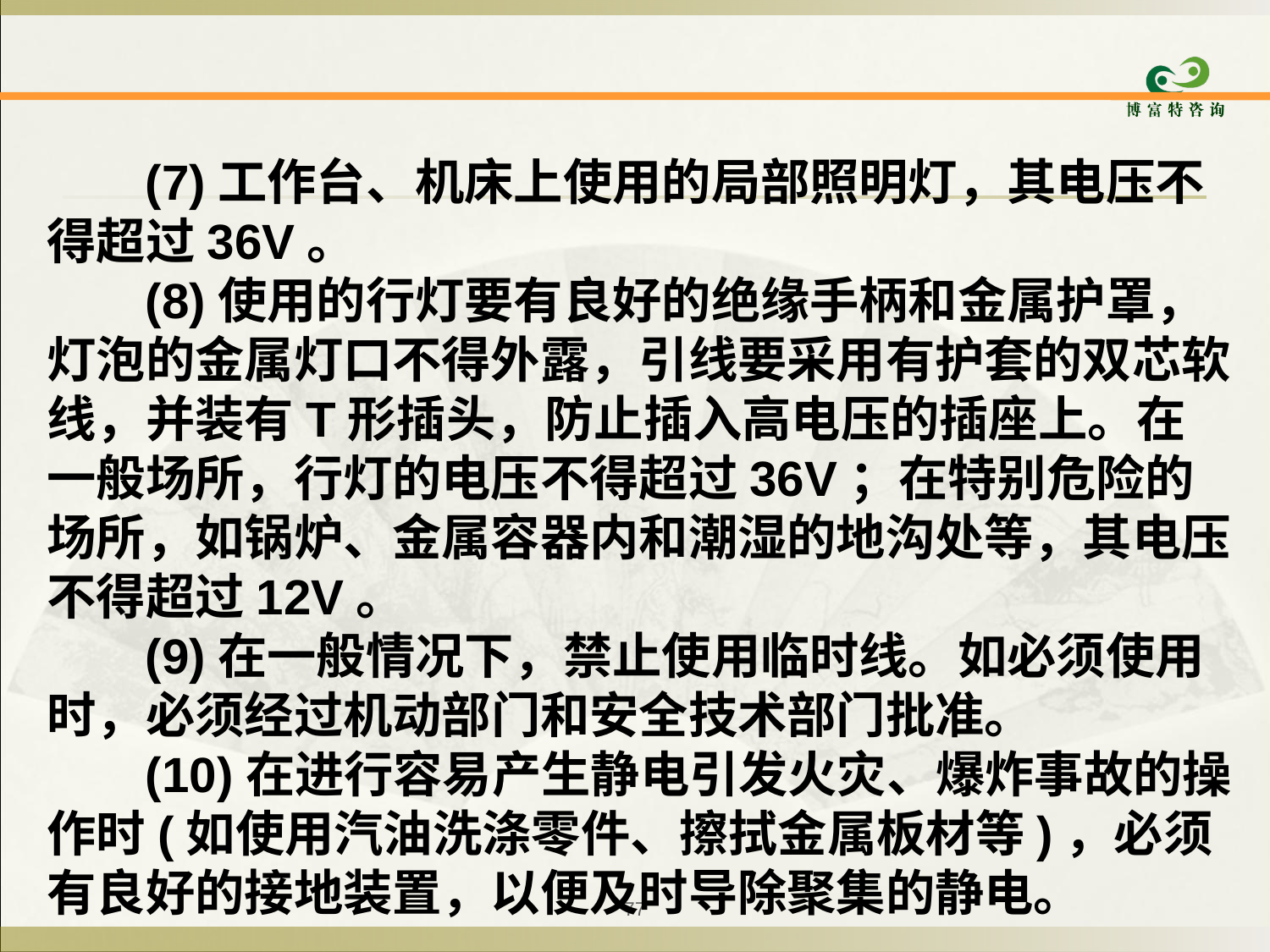

(7)工作台、机床上使用的局部照明灯，其电压不得超过36V。
　(8)使用的行灯要有良好的绝缘手柄和金属护罩，灯泡的金属灯口不得外露，引线要采用有护套的双芯软线，并装有T形插头，防止插入高电压的插座上。在一般场所，行灯的电压不得超过36V；在特别危险的场所，如锅炉、金属容器内和潮湿的地沟处等，其电压不得超过12V。
　(9)在一般情况下，禁止使用临时线。如必须使用时，必须经过机动部门和安全技术部门批准。
　(10)在进行容易产生静电引发火灾、爆炸事故的操作时(如使用汽油洗涤零件、擦拭金属板材等)，必须有良好的接地装置，以便及时导除聚集的静电。
77